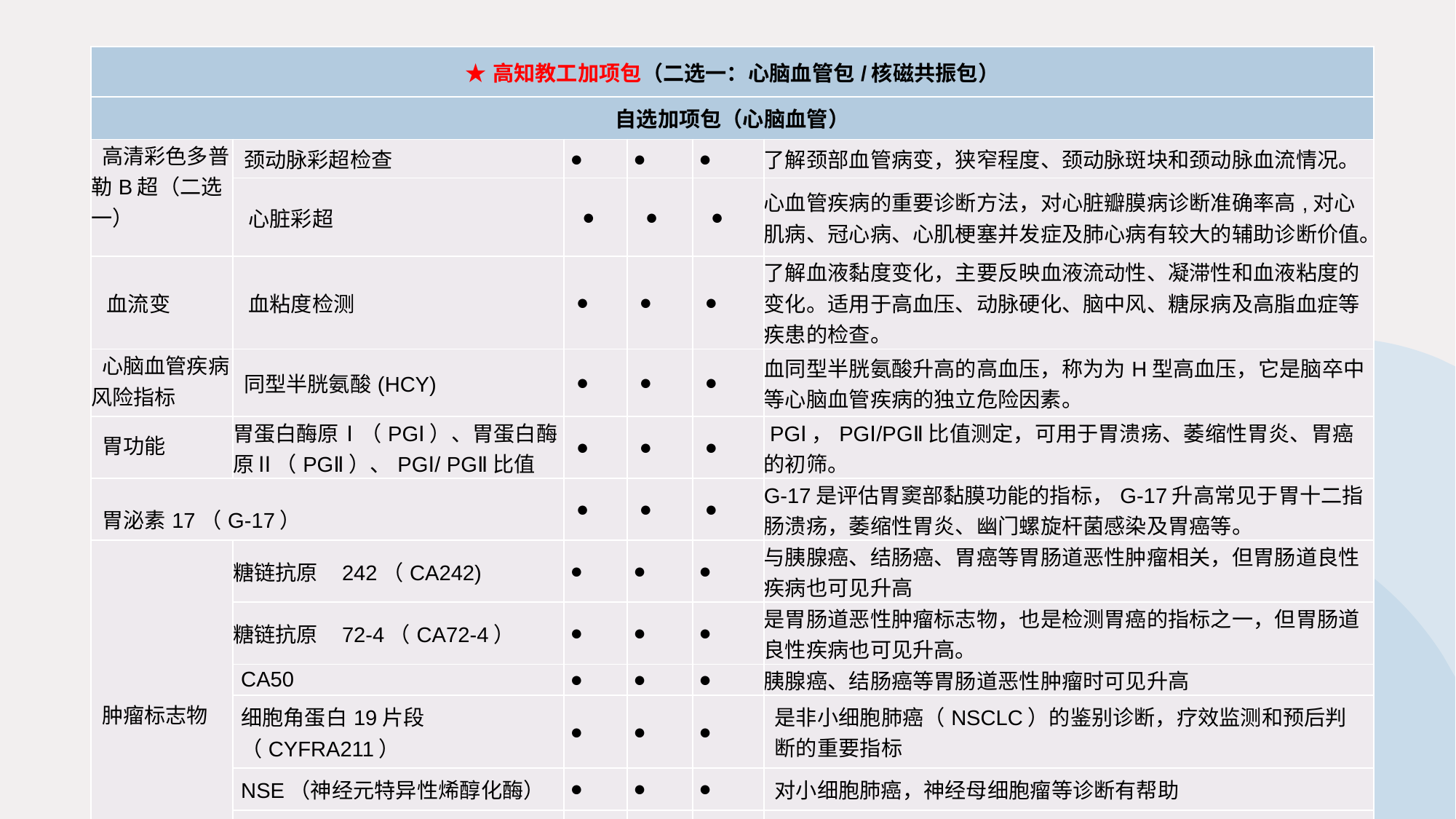

| ★高知教工加项包（二选一：心脑血管包/核磁共振包） |  |  |  |  |  |
| --- | --- | --- | --- | --- | --- |
| 自选加项包（心脑血管） |  |  |  |  |  |
| 高清彩色多普 勒B超（二选 一） | 颈动脉彩超检查 | ● | ● | ● | 了解颈部血管病变，狭窄程度、颈动脉斑块和颈动脉血流情况。 |
|  | 心脏彩超 | ● | ● | ● | 心血管疾病的重要诊断方法，对心脏瓣膜病诊断准确率高,对心肌病、冠心病、心肌梗塞并发症及肺心病有较大的辅助诊断价值。 |
| 血流变 | 血粘度检测 | ● | ● | ● | 了解血液黏度变化，主要反映血液流动性、凝滞性和血液粘度的变化。适用于高血压、动脉硬化、脑中风、糖尿病及高脂血症等疾患的检查。 |
| 心脑血管疾病 风险指标 | 同型半胱氨酸(HCY) | ● | ● | ● | 血同型半胱氨酸升高的高血压，称为为H型高血压，它是脑卒中等心脑血管疾病的独立危险因素。 |
| 胃功能 | 胃蛋白酶原Ⅰ（PGⅠ）、胃蛋白酶 原Ⅱ（PGⅡ）、PGⅠ/ PGⅡ比值 | ● | ● | ● | PGⅠ，PGⅠ/PGⅡ比值测定，可用于胃溃疡、萎缩性胃炎、胃癌的初筛。 |
| 胃泌素17（G-17） |  | ● | ● | ● | G-17是评估胃窦部黏膜功能的指标，G-17升高常见于胃十二指肠溃疡，萎缩性胃炎、幽门螺旋杆菌感染及胃癌等。 |
| 肿瘤标志物 | 糖链抗原 242（CA242) | ● | ● | ● | 与胰腺癌、结肠癌、胃癌等胃肠道恶性肿瘤相关，但胃肠道良性疾病也可见升高 |
|  | 糖链抗原 72-4（CA72-4） | ● | ● | ● | 是胃肠道恶性肿瘤标志物，也是检测胃癌的指标之一，但胃肠道良性疾病也可见升高。 |
|  | CA50 | ● | ● | ● | 胰腺癌、结肠癌等胃肠道恶性肿瘤时可见升高 |
|  | 细胞角蛋白19片段（CYFRA211） | ● | ● | ● | 是非小细胞肺癌（NSCLC）的鉴别诊断，疗效监测和预后判断的重要指标 |
|  | NSE（神经元特异性烯醇化酶） | ● | ● | ● | 对小细胞肺癌，神经母细胞瘤等诊断有帮助 |
|  | 血清HCG人绒毛膜促性腺激素 |  | ● | ● | 多胎妊娠，葡萄胎，绒毛膜癌以及生殖系统的恶性肿瘤等 |
|  | TSGF（肿瘤特异性生长因子） | ● | ● | ● | 是一种广谱肿瘤标志物等 |